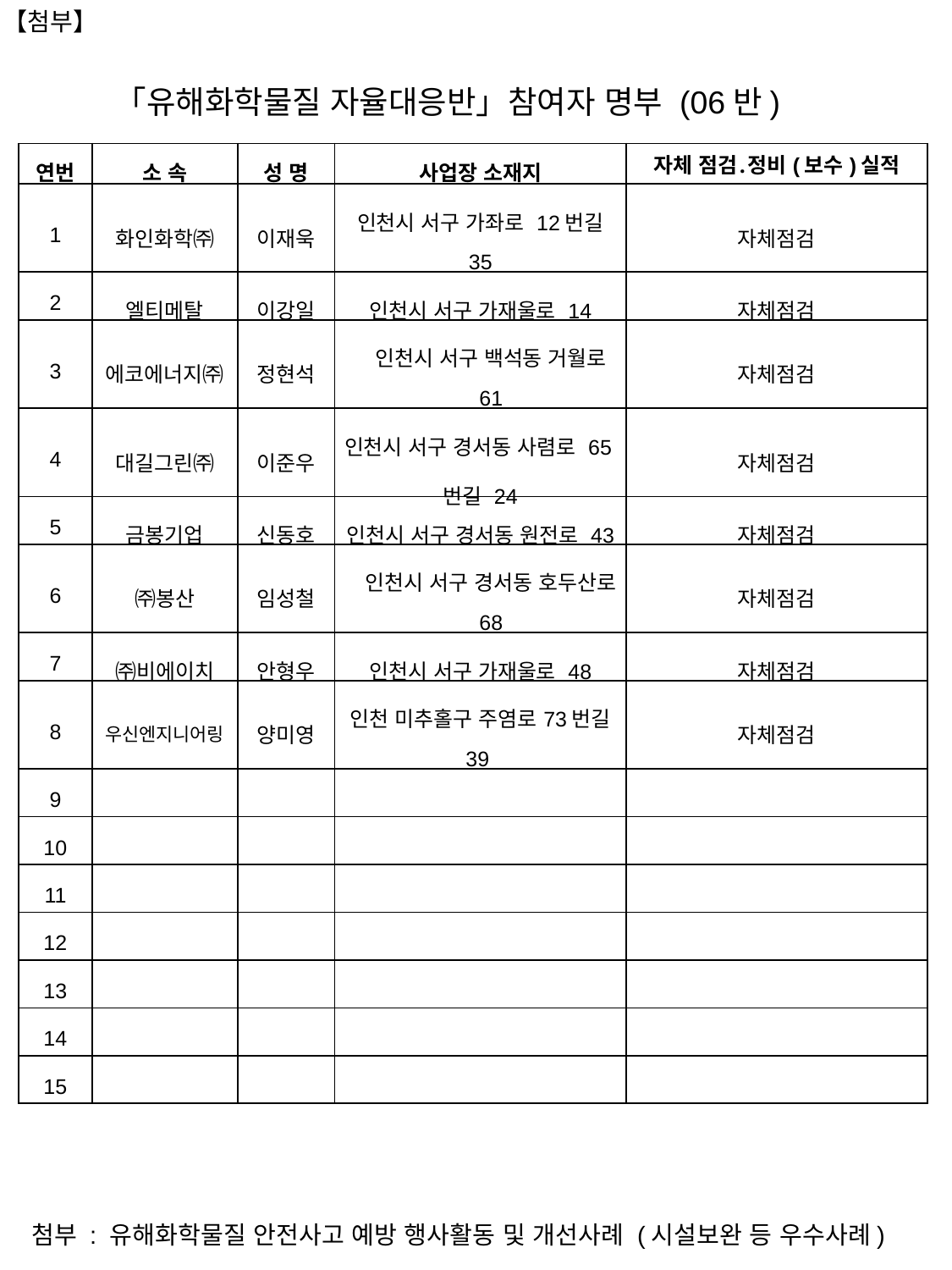

【첨부】
「유해화학물질 자율대응반」참여자 명부 (06반)
| 연번 | 소 속 | 성 명 | 사업장 소재지 | 자체 점검․정비(보수)실적 |
| --- | --- | --- | --- | --- |
| 1 | 화인화학㈜ | 이재욱 | 인천시 서구 가좌로 12번길 35 | 자체점검 |
| 2 | 엘티메탈 | 이강일 | 인천시 서구 가재울로 14 | 자체점검 |
| 3 | 에코에너지㈜ | 정현석 | 인천시 서구 백석동 거월로 61 | 자체점검 |
| 4 | 대길그린㈜ | 이준우 | 인천시 서구 경서동 사렴로 65번길 24 | 자체점검 |
| 5 | 금봉기업 | 신동호 | 인천시 서구 경서동 원전로 43 | 자체점검 |
| 6 | ㈜봉산 | 임성철 | 인천시 서구 경서동 호두산로 68 | 자체점검 |
| 7 | ㈜비에이치 | 안형우 | 인천시 서구 가재울로 48 | 자체점검 |
| 8 | 우신엔지니어링 | 양미영 | 인천 미추홀구 주염로73번길 39 | 자체점검 |
| 9 |  |  |  |  |
| 10 |  |  |  |  |
| 11 |  |  |  |  |
| 12 |  |  |  |  |
| 13 |  |  |  |  |
| 14 |  |  |  |  |
| 15 |  |  |  |  |
첨부 : 유해화학물질 안전사고 예방 행사활동 및 개선사례 (시설보완 등 우수사례)